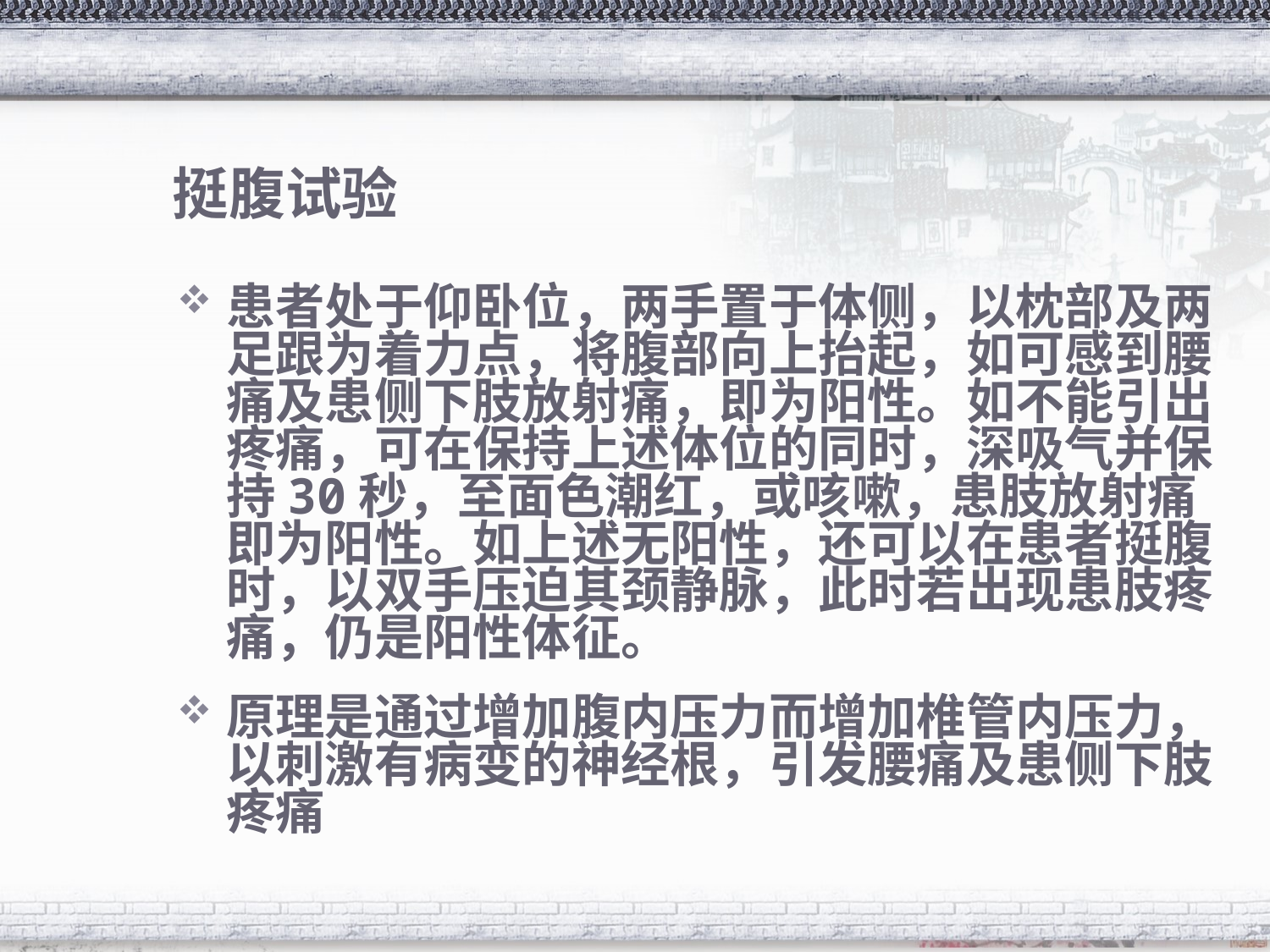

# 挺腹试验
患者处于仰卧位，两手置于体侧，以枕部及两足跟为着力点，将腹部向上抬起，如可感到腰痛及患侧下肢放射痛，即为阳性。如不能引出疼痛，可在保持上述体位的同时，深吸气并保持30秒，至面色潮红，或咳嗽，患肢放射痛即为阳性。如上述无阳性，还可以在患者挺腹时，以双手压迫其颈静脉，此时若出现患肢疼痛，仍是阳性体征。
原理是通过增加腹内压力而增加椎管内压力，以刺激有病变的神经根，引发腰痛及患侧下肢疼痛